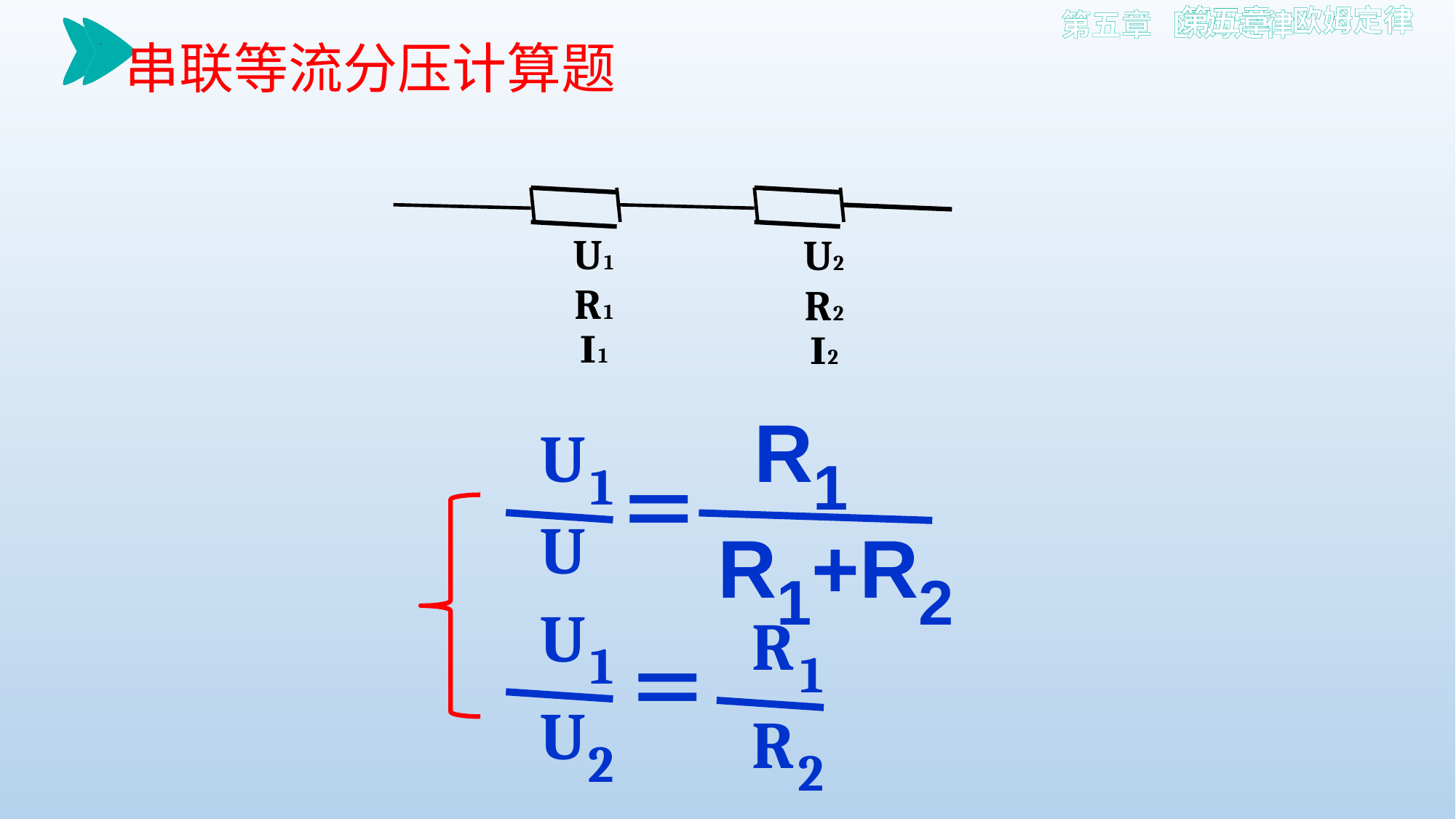

第五章   欧姆定律
串联等流分压计算题

U1
R1
Ⅰ1
U2
R2
Ⅰ2

R1
R1+R2

U1
U

＝

U1
U2

R1
R2

＝